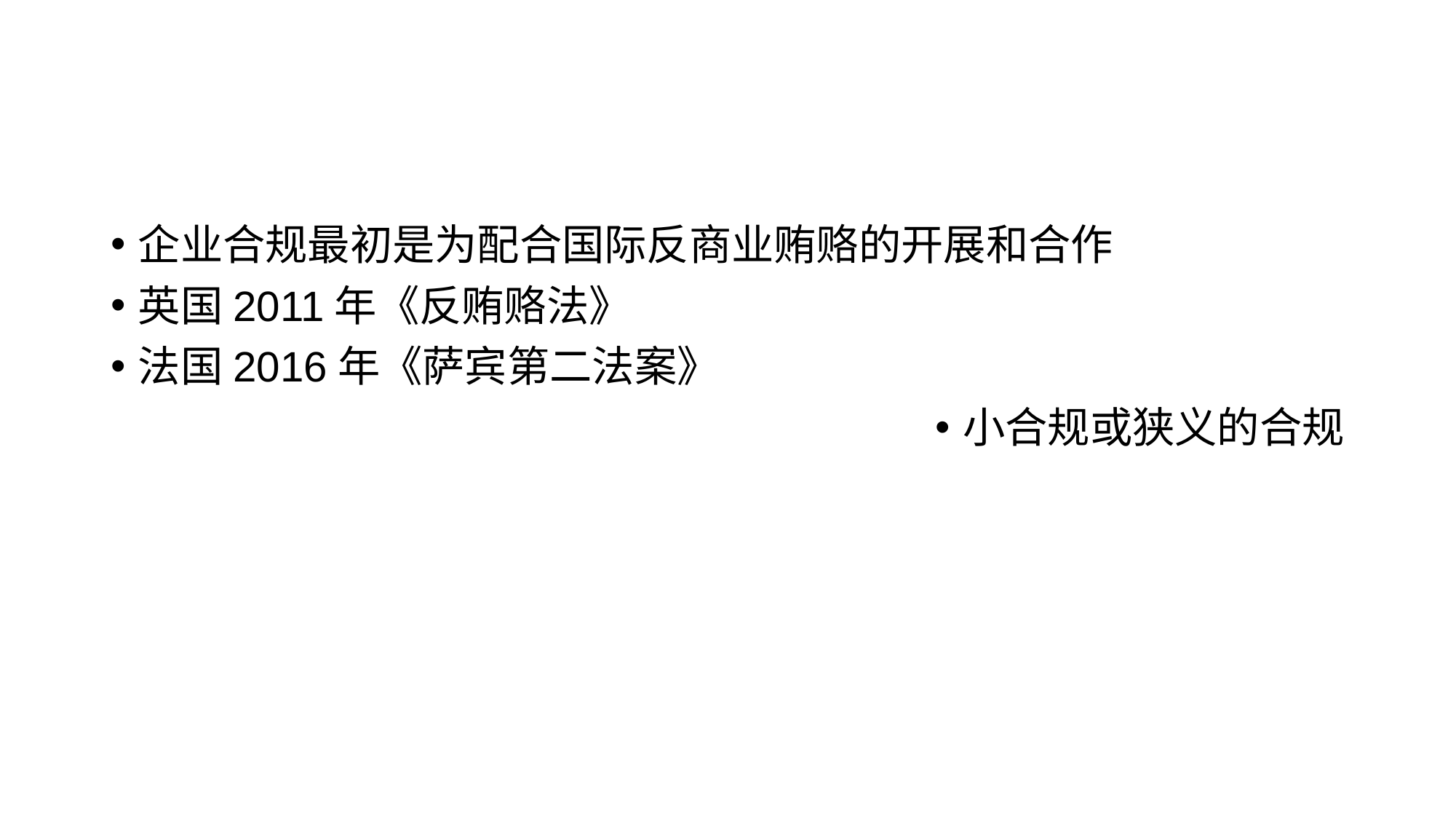

#
企业合规最初是为配合国际反商业贿赂的开展和合作
英国2011年《反贿赂法》
法国2016年《萨宾第二法案》
小合规或狭义的合规